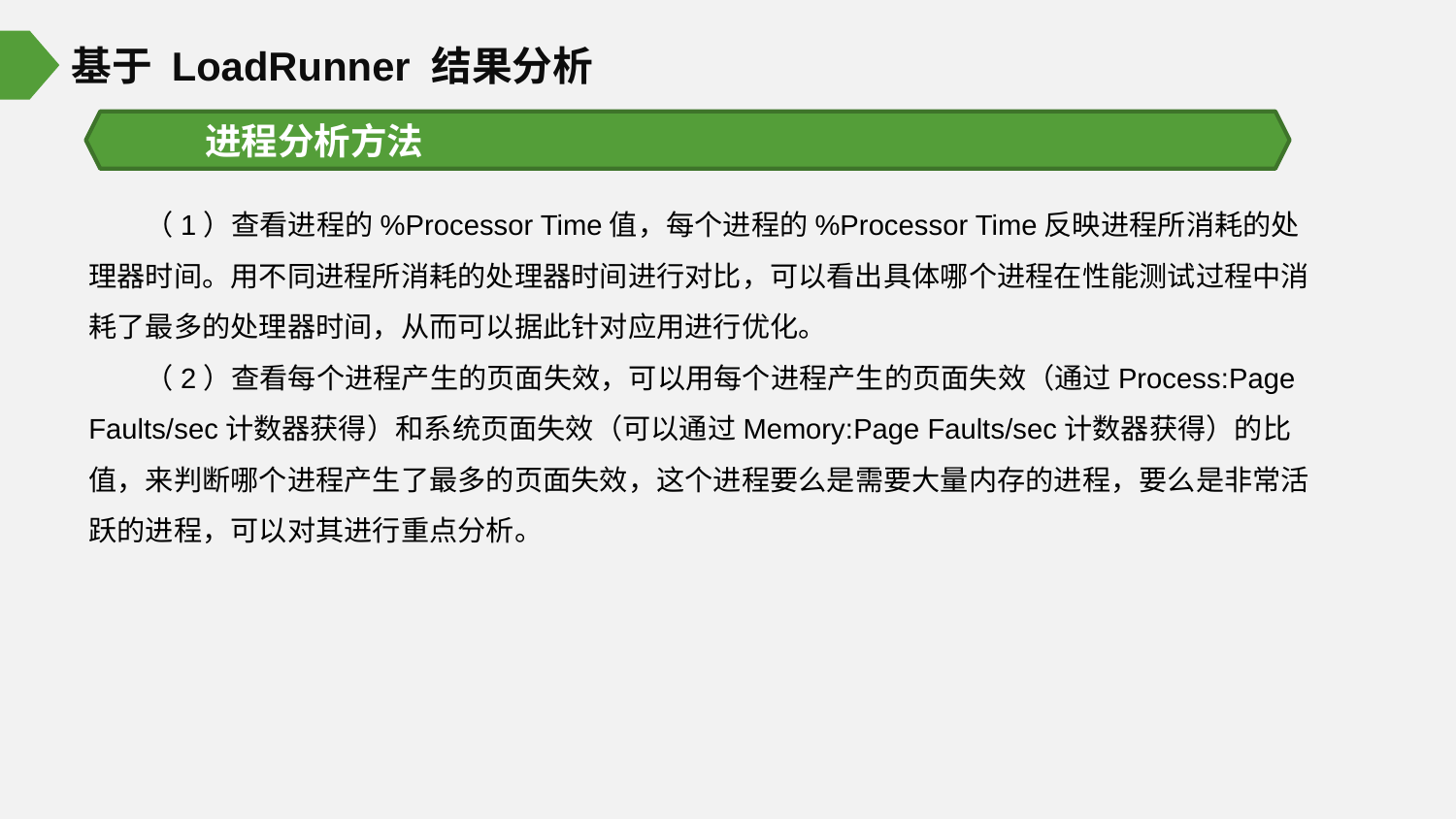

基于 LoadRunner 结果分析
进程分析方法
（1）查看进程的%Processor Time值，每个进程的%Processor Time反映进程所消耗的处理器时间。用不同进程所消耗的处理器时间进行对比，可以看出具体哪个进程在性能测试过程中消耗了最多的处理器时间，从而可以据此针对应用进行优化。
（2）查看每个进程产生的页面失效，可以用每个进程产生的页面失效（通过Process:Page Faults/sec计数器获得）和系统页面失效（可以通过Memory:Page Faults/sec计数器获得）的比值，来判断哪个进程产生了最多的页面失效，这个进程要么是需要大量内存的进程，要么是非常活跃的进程，可以对其进行重点分析。